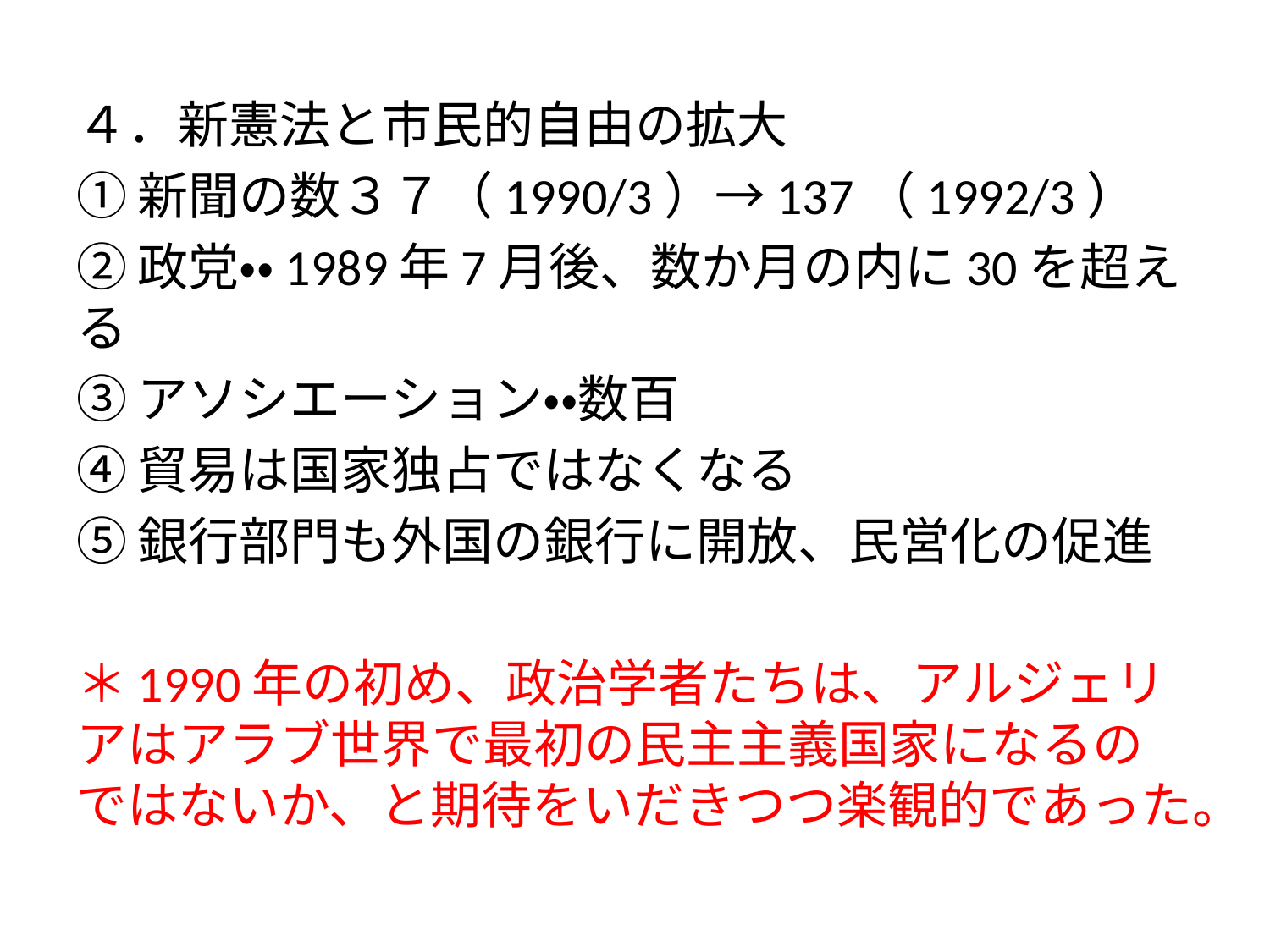

４．新憲法と市民的自由の拡大
①新聞の数３７（1990/3）→137（1992/3）
②政党・・1989年7月後、数か月の内に30を超える
③アソシエーション・・数百
④貿易は国家独占ではなくなる
⑤銀行部門も外国の銀行に開放、民営化の促進

＊1990年の初め、政治学者たちは、アルジェリアはアラブ世界で最初の民主主義国家になるのではないか、と期待をいだきつつ楽観的であった。